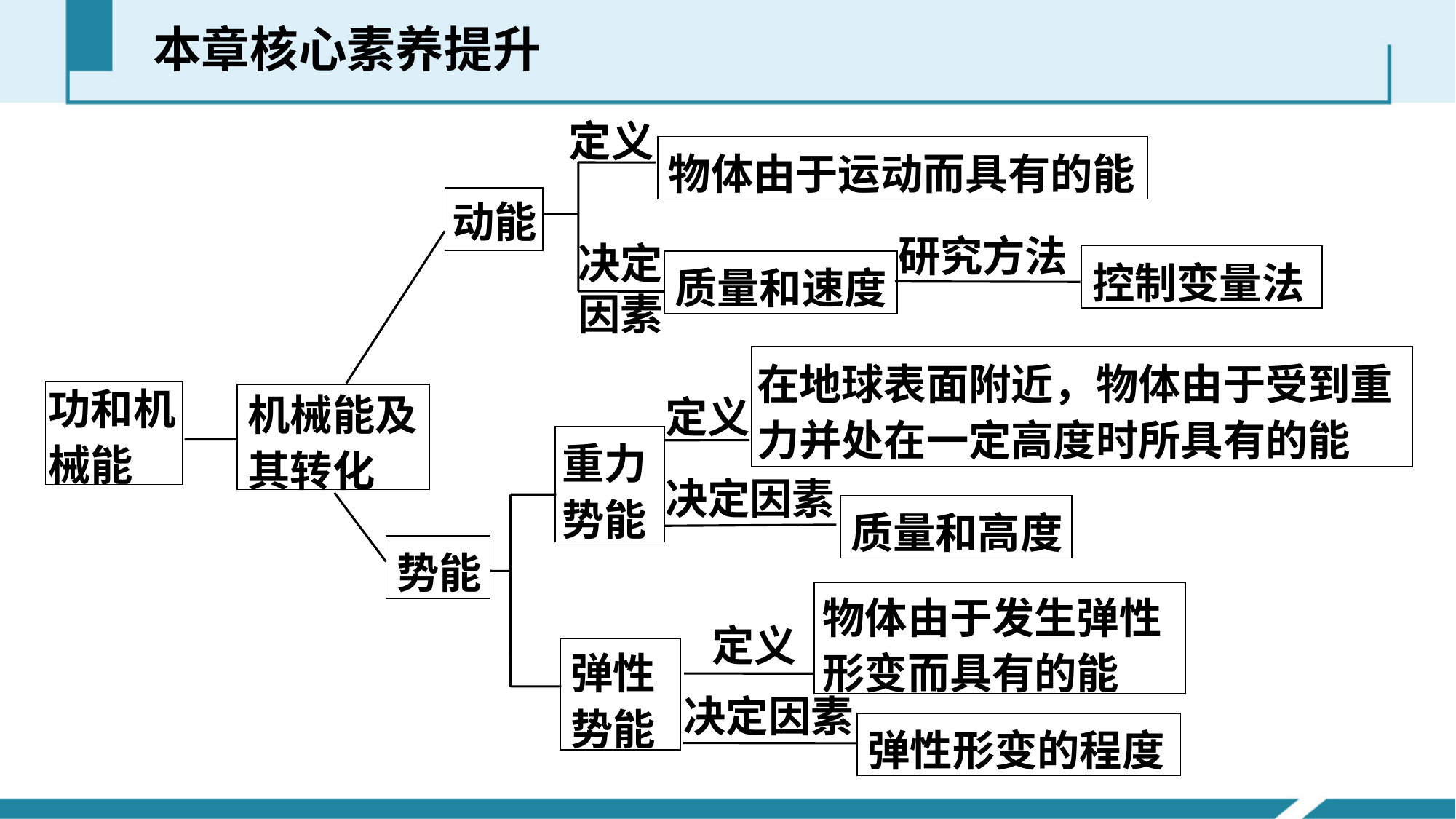

本章核心素养提升
定义

决定因素
物体由于运动而具有的能

动能

研究方法

控制变量法

质量和速度

在地球表面附近，物体由于受到重力并处在一定高度时所具有的能
功和机械能

机械能及其转化

定义
重力势能

决定因素

质量和高度

势能

物体由于发生弹性形变而具有的能

定义
弹性势能

决定因素
弹性形变的程度